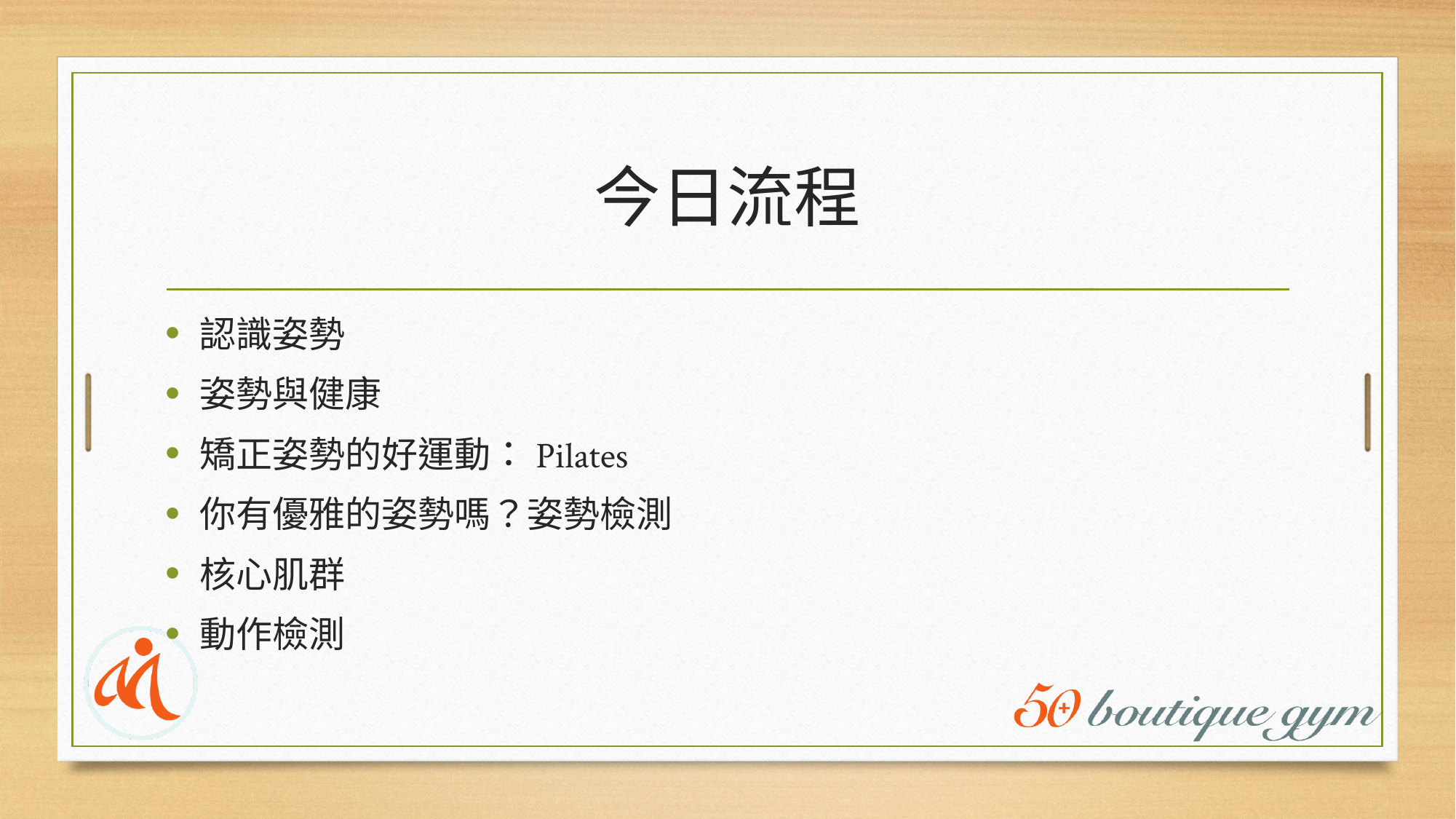

# 今日流程
認識姿勢
姿勢與健康
矯正姿勢的好運動：Pilates
你有優雅的姿勢嗎？姿勢檢測
核心肌群
動作檢測